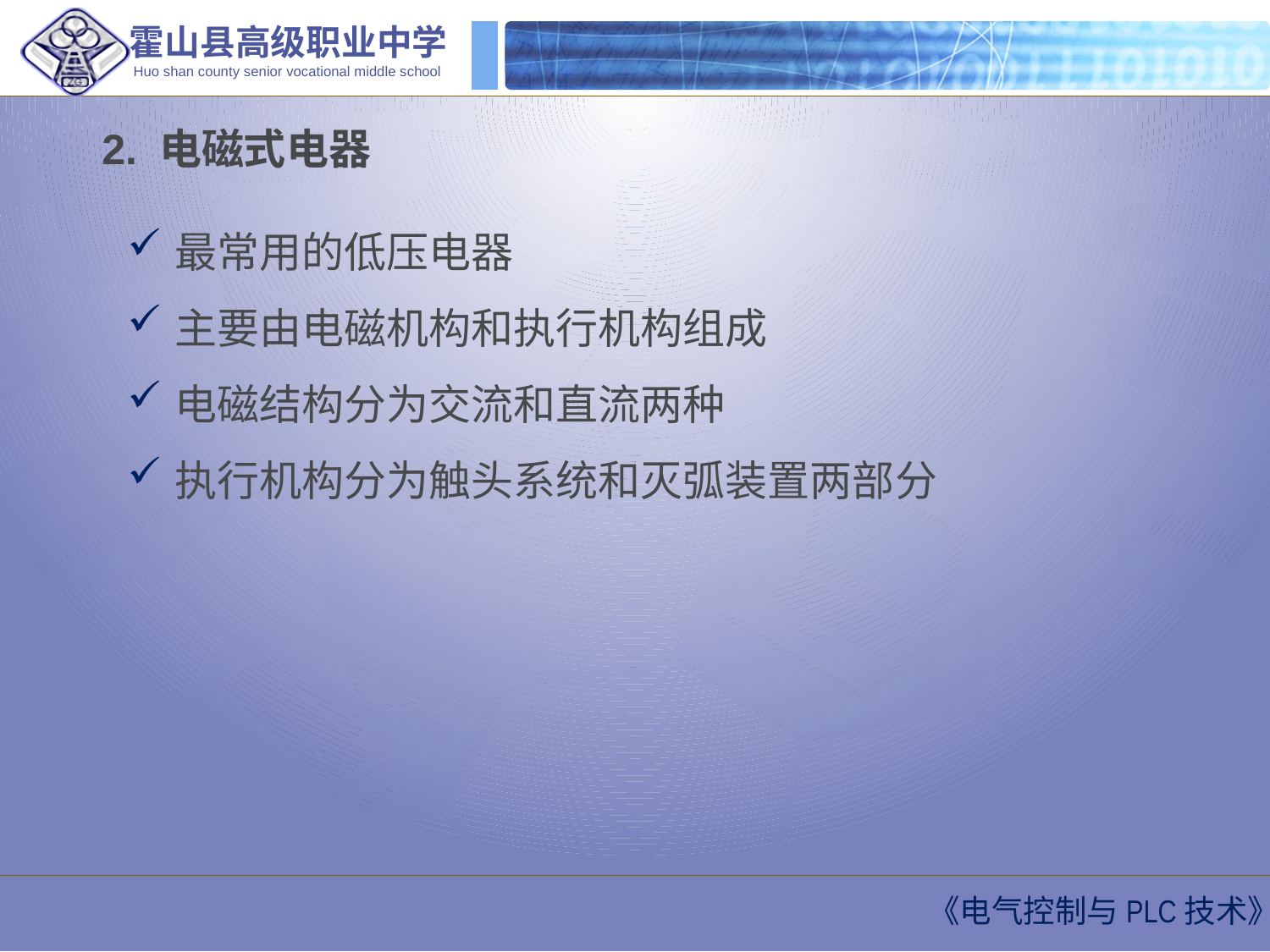

2. 电磁式电器
最常用的低压电器
主要由电磁机构和执行机构组成
电磁结构分为交流和直流两种
执行机构分为触头系统和灭弧装置两部分